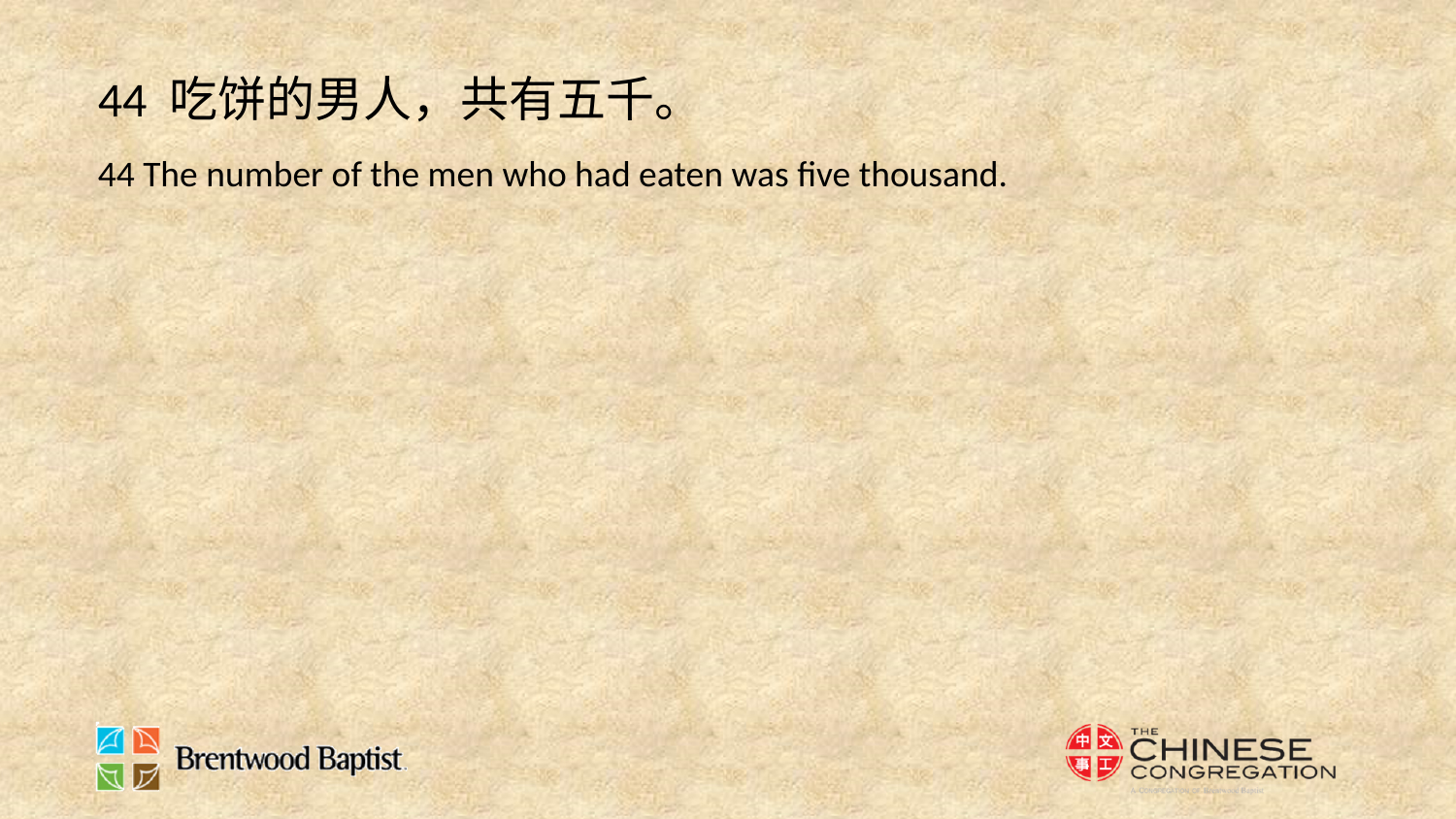

44 吃饼的男人，共有五千。

44 The number of the men who had eaten was five thousand.